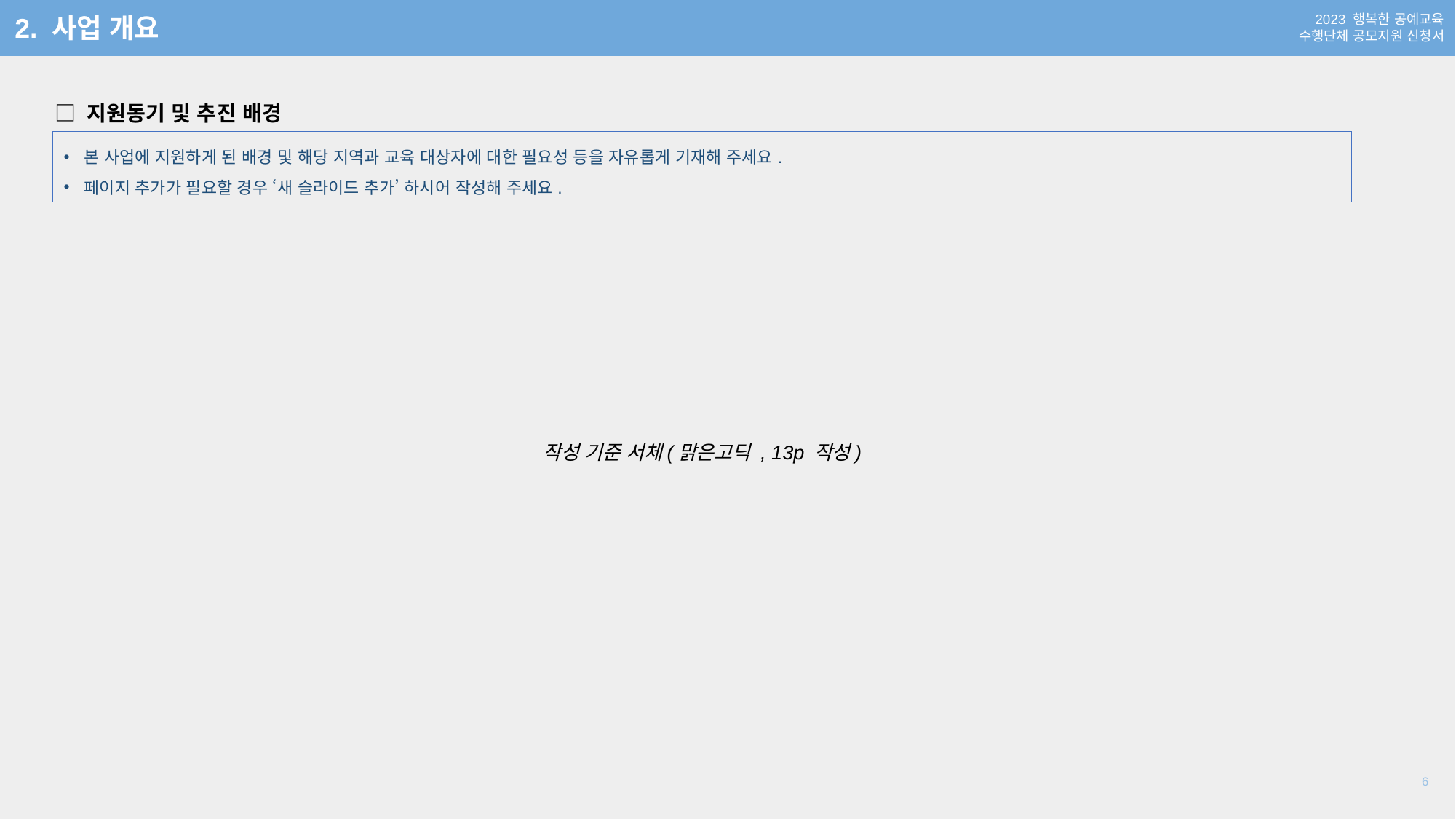

2. 사업 개요
□ 지원동기 및 추진 배경
본 사업에 지원하게 된 배경 및 해당 지역과 교육 대상자에 대한 필요성 등을 자유롭게 기재해 주세요.
페이지 추가가 필요할 경우 ‘새 슬라이드 추가’ 하시어 작성해 주세요.

작성 기준 서체(맑은고딕 , 13p 작성)

6